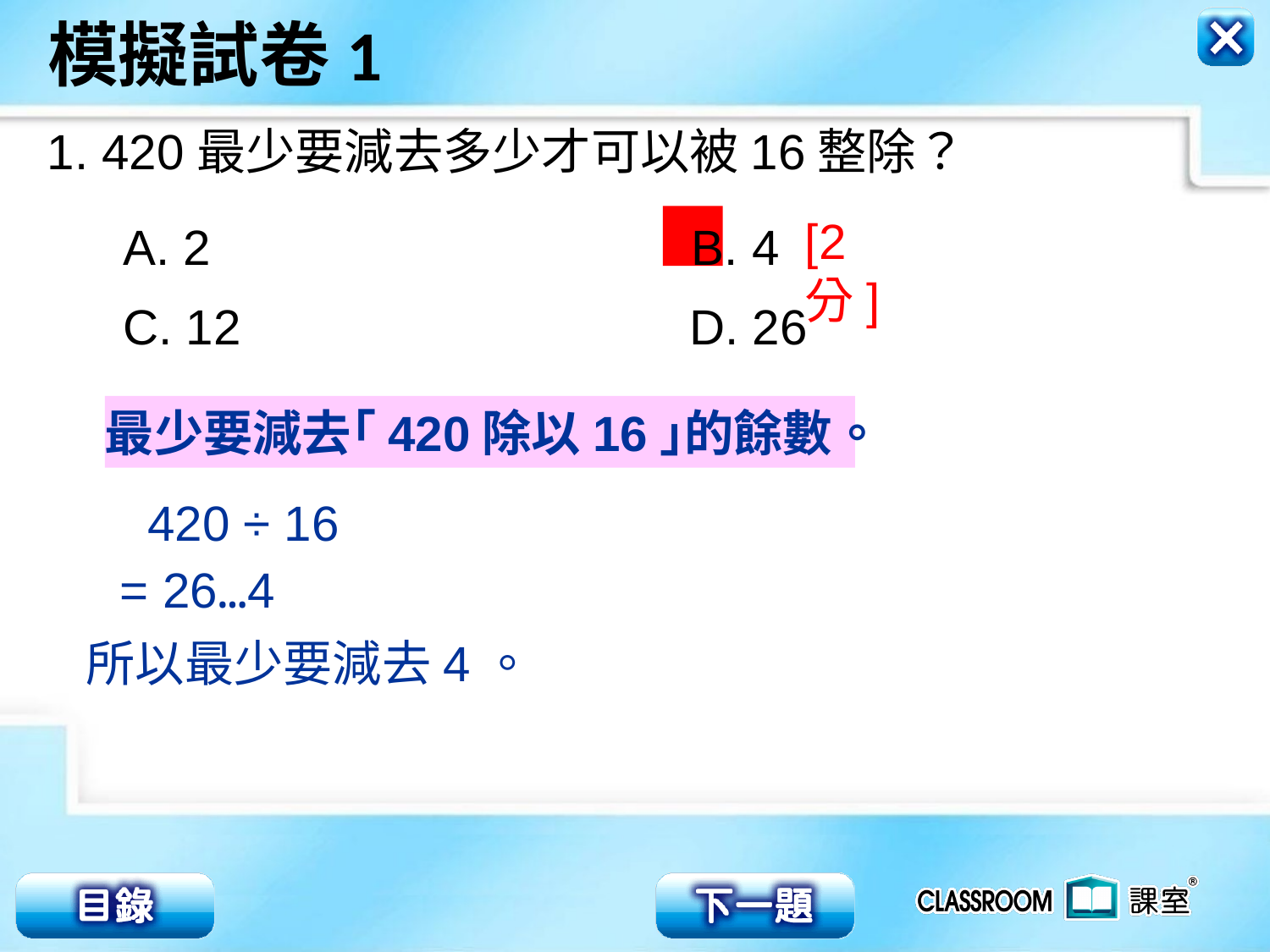

1. 420最少要減去多少才可以被16整除？
[2分]

A. 2                                   B. 4
C. 12                                 D. 26
最少要減去｢420除以16｣的餘數。
420 ÷ 16
= 26…4
所以最少要減去4。